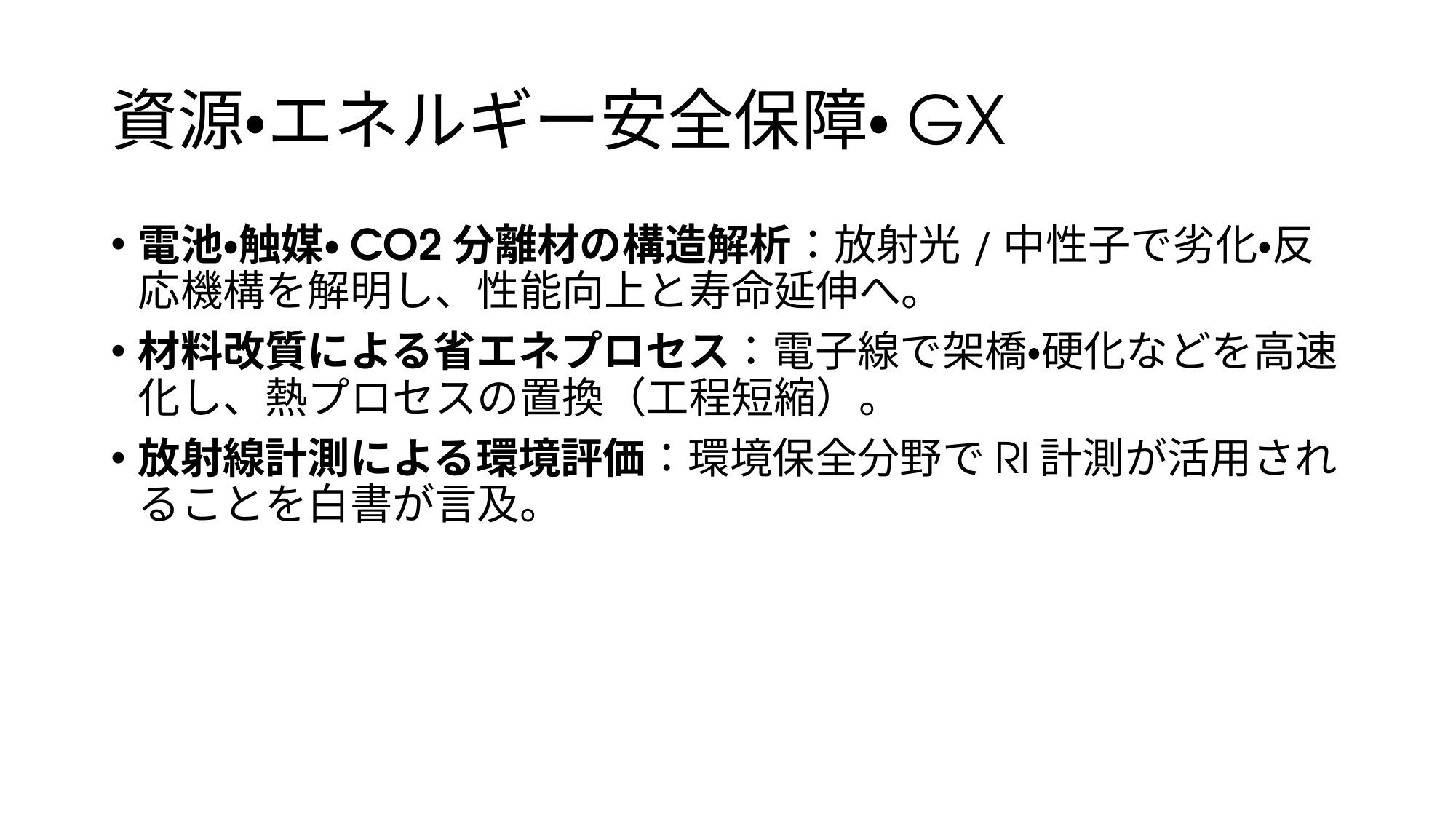

# 資源・エネルギー安全保障・GX
電池・触媒・CO2分離材の構造解析：放射光/中性子で劣化・反応機構を解明し、性能向上と寿命延伸へ。
材料改質による省エネプロセス：電子線で架橋・硬化などを高速化し、熱プロセスの置換（工程短縮）。
放射線計測による環境評価：環境保全分野でRI計測が活用されることを白書が言及。